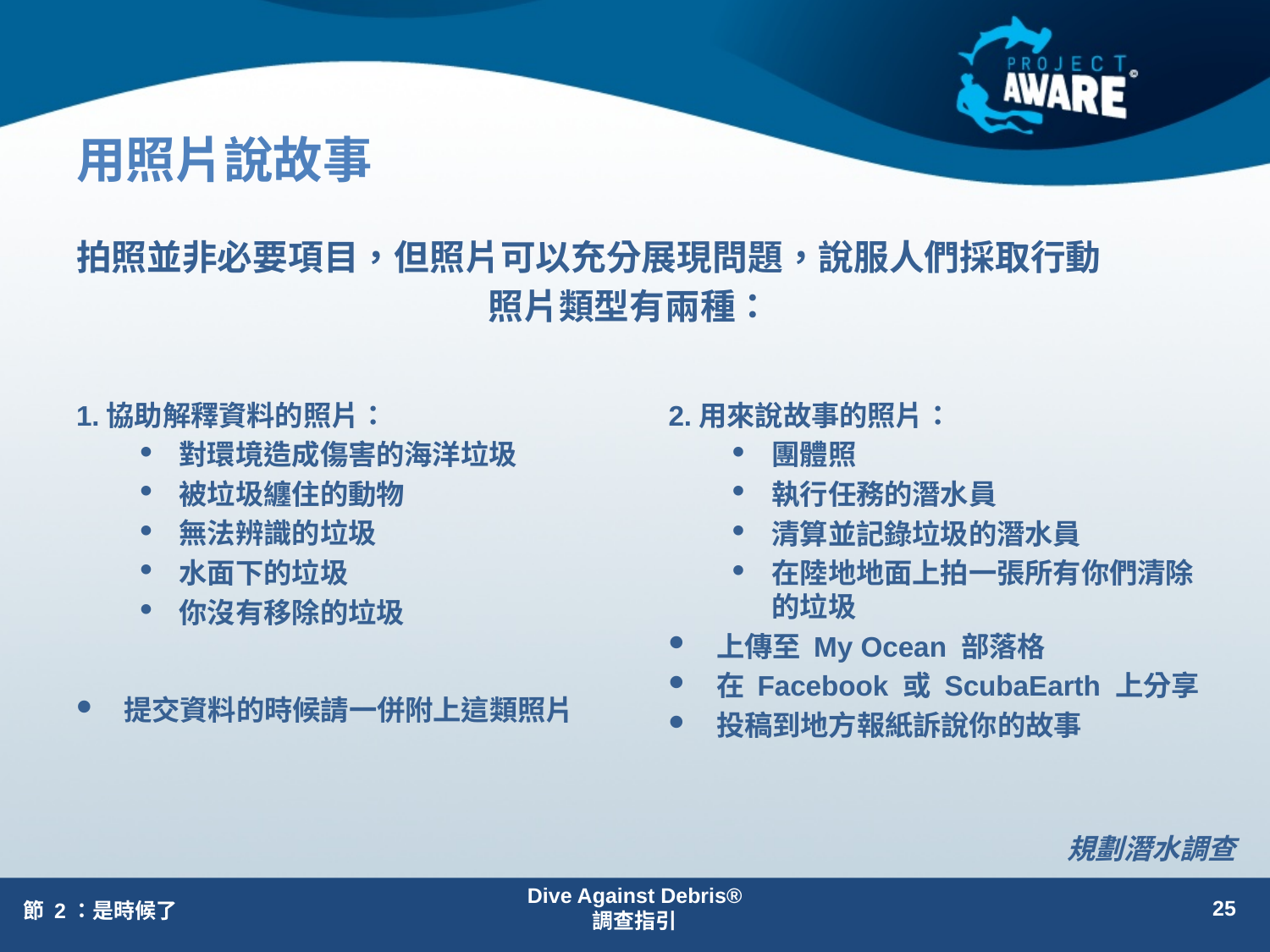

# 用照片說故事
拍照並非必要項目，但照片可以充分展現問題，說服人們採取行動
照片類型有兩種：
1.協助解釋資料的照片：
對環境造成傷害的海洋垃圾
被垃圾纏住的動物
無法辨識的垃圾
水面下的垃圾
你沒有移除的垃圾

提交資料的時候請一併附上這類照片
2.用來說故事的照片：
團體照
執行任務的潛水員
清算並記錄垃圾的潛水員
在陸地地面上拍一張所有你們清除的垃圾
上傳至 My Ocean 部落格
在 Facebook 或 ScubaEarth 上分享
投稿到地方報紙訴說你的故事
規劃潛水調查
Dive Against Debris®
調查指引
25
節 2：是時候了